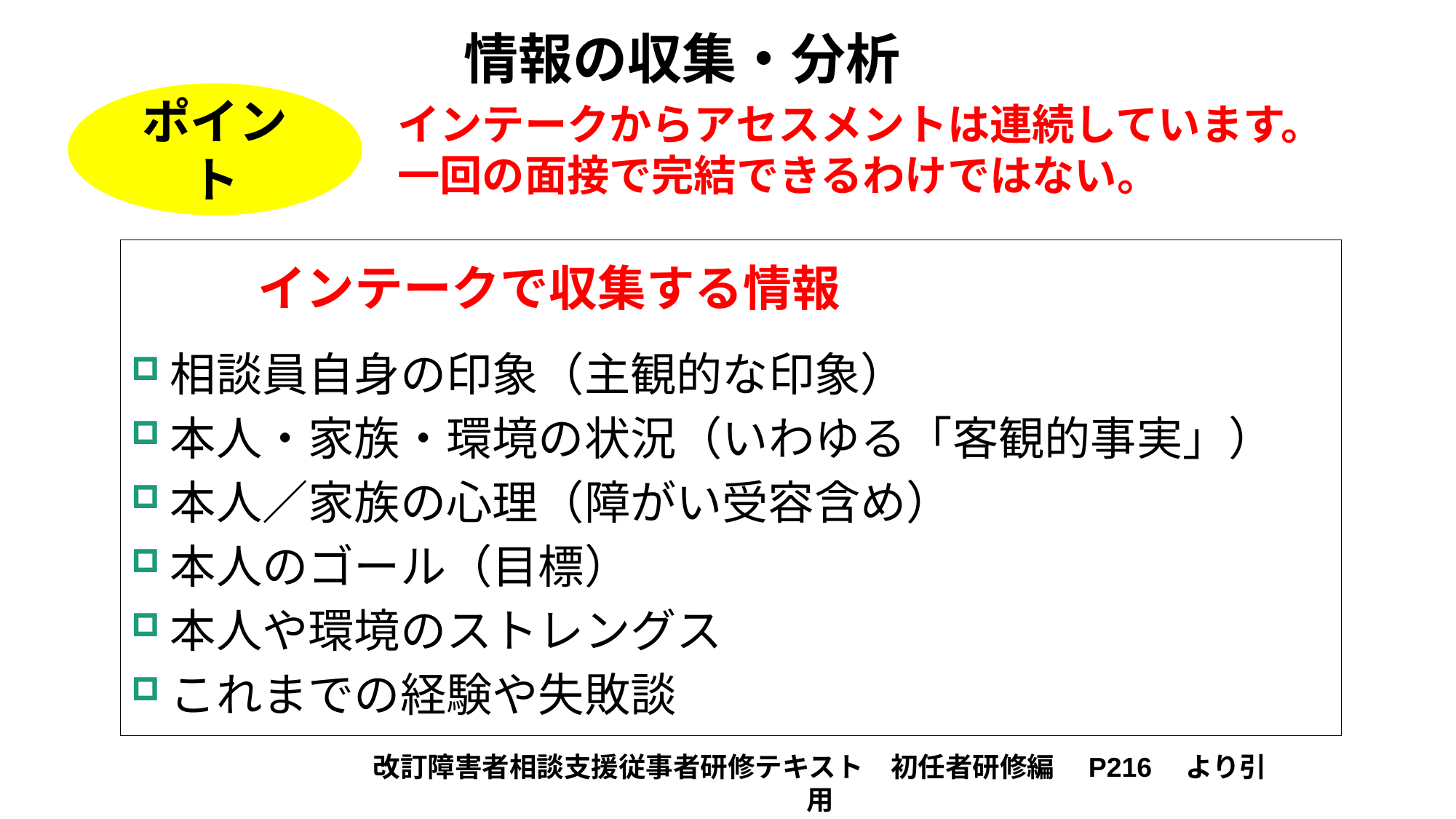

# 情報の収集・分析
ポイント
インテークからアセスメントは連続しています。
一回の面接で完結できるわけではない。

相談員自身の印象（主観的な印象）
本人・家族・環境の状況（いわゆる「客観的事実」）
本人／家族の心理（障がい受容含め）
本人のゴール（目標）
本人や環境のストレングス
これまでの経験や失敗談
インテークで収集する情報

改訂障害者相談支援従事者研修テキスト　初任者研修編　P216　より引用